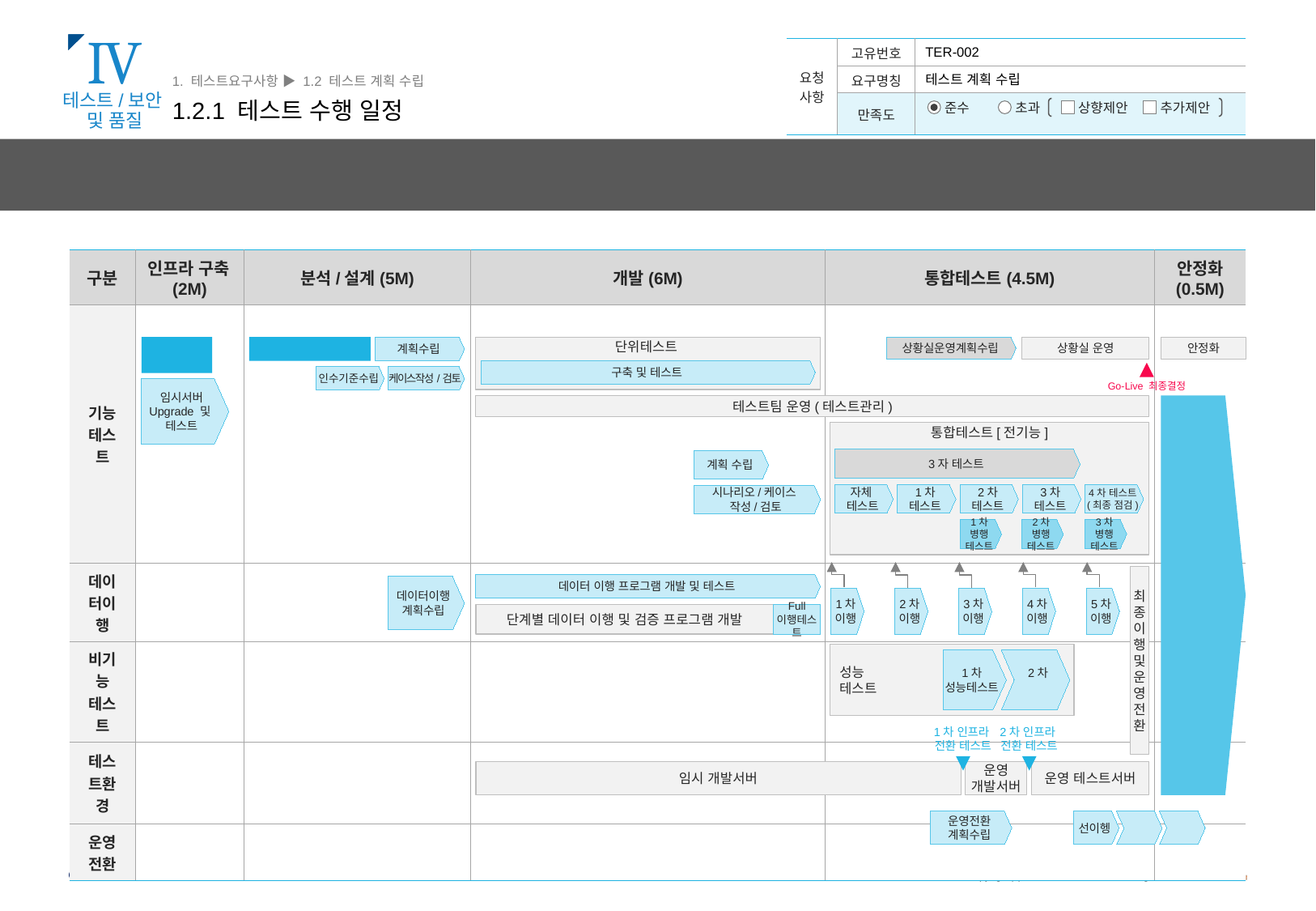

Ⅳ

테스트/보안
및 품질

1. 테스트요구사항 ▶ 1.2 테스트 계획 수립
1.2.1 테스트 수행 일정
TER-002
테스트 계획 수립

테스트 영역은 어플리케이션 계층구조에 따라 단위테스트부터 통합테스트까지 프로젝트 개발 단계별로 아래와 같은 계획으로 테스트를 수행하며, 기능 테스트와 연계한 데이터이행 테스트 및 비기능 테스트 계획을 수립하여 수행합니다.
| 구분 | 인프라 구축(2M) | 분석/설계(5M) | 개발(6M) | 통합테스트(4.5M) | 안정화 (0.5M) |
| --- | --- | --- | --- | --- | --- |
| 기능 테스트 |  |  |  |  |  |
| 데이터이행 |  |  |  |  |  |
| 비기능 테스트 |  |  |  |  |  |
| 테스트환경 |  |  |  |  |  |
| 운영 전환 |  |  |  |  |  |
Upgrade
전략 수립
테스트전략수립
계획수립
단위테스트
상황실운영계획수립
상황실 운영
안정화
구축 및 테스트

인수기준수립
케이스작성/검토
Go-Live 최종결정
임시서버 Upgrade 및
테스트
테스트팀 운영(테스트관리)
안정화
통합테스트[전기능]
3자 테스트
계획 수립
자체
테스트
1차
테스트
2차
테스트
3차
테스트
4차 테스트
(최종 점검)
시나리오/케이스
작성/검토
1차 병행 테스트
2차 병행 테스트
3차 병행 테스트
1차
이행
4차
이행
5차
이행
2차
이행
3차
이행
최
종
이
행
및
운
영
전
환
데이터 이행 프로그램 개발 및 테스트
데이터이행
계획수립
단계별 데이터 이행 및 검증 프로그램 개발
Full 이행테스트
성능
테스트
1차
성능테스트
2차
성능테스트
1차 인프라
전환 테스트
2차 인프라
전환 테스트

임시 개발서버
운영
개발서버
운영 테스트서버
운영전환
계획수립
선이헹
본이행
후이행